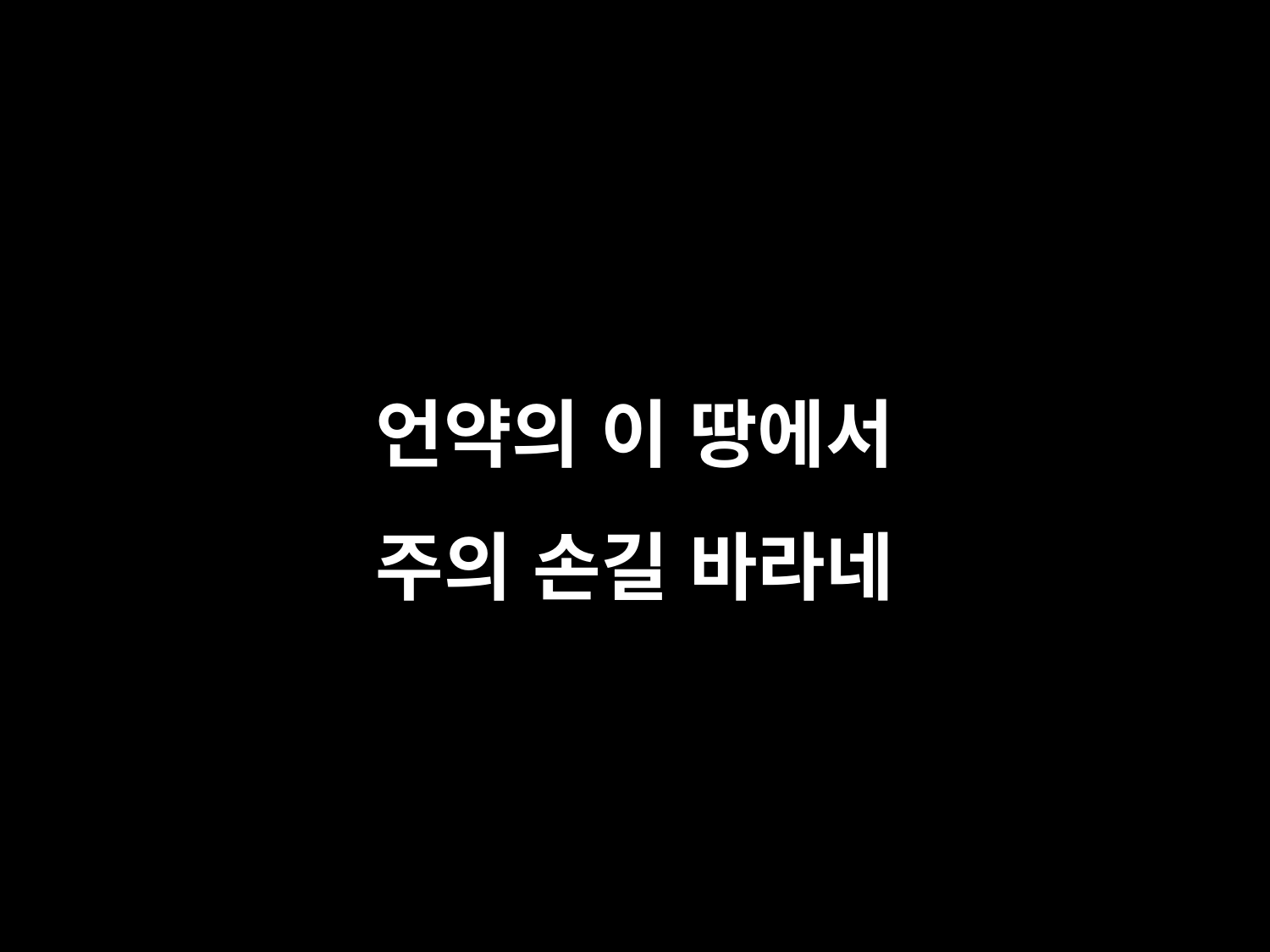

# 언약의 이 땅에서 주의 손길 바라네